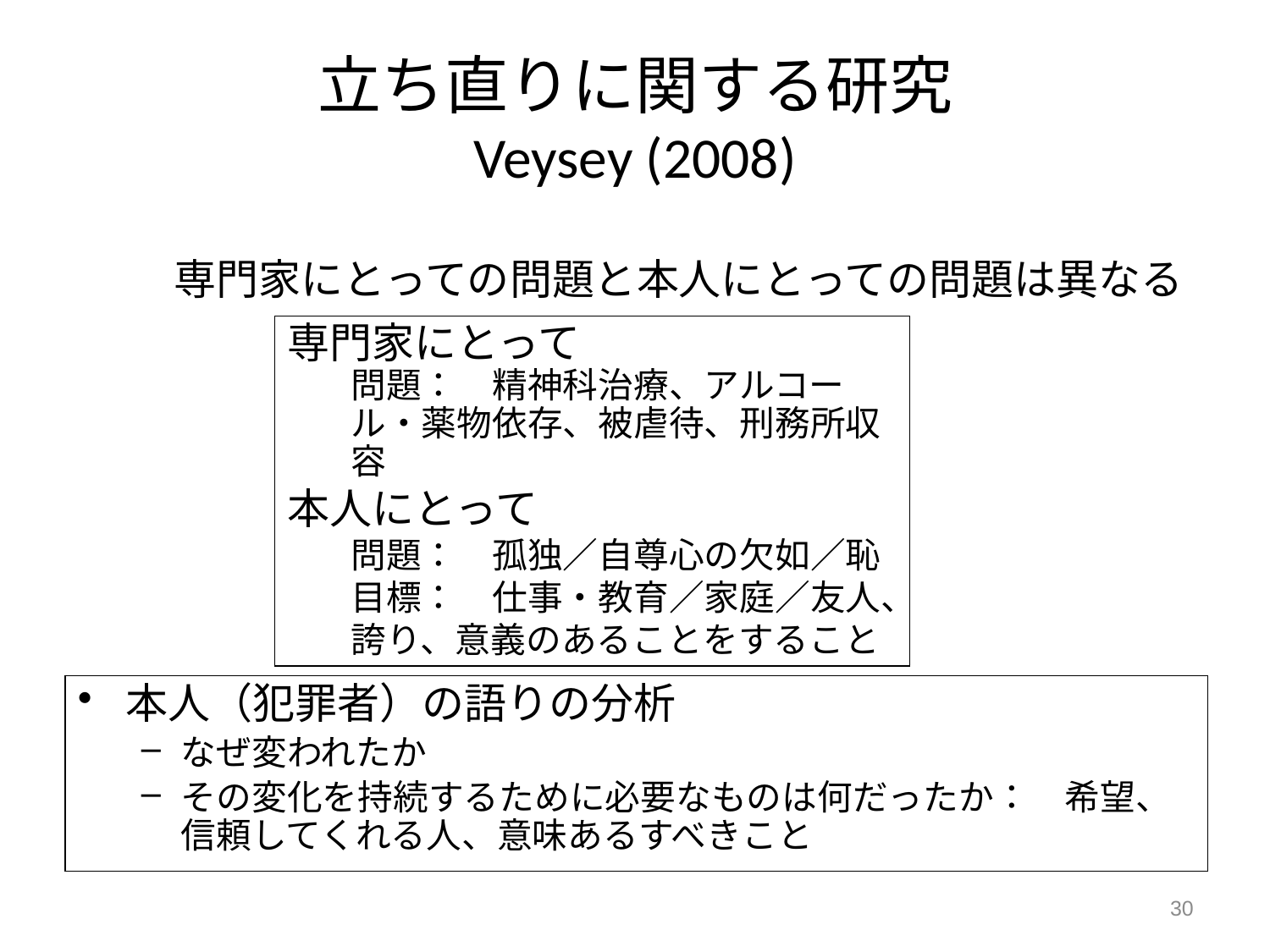

# 立ち直りに関する研究 Veysey (2008)
　　専門家にとっての問題と本人にとっての問題は異なる

専門家にとって
問題：　精神科治療、アルコール・薬物依存、被虐待、刑務所収容
本人にとって
問題：　孤独／自尊心の欠如／恥
目標：　仕事・教育／家庭／友人、誇り、意義のあることをすること
本人（犯罪者）の語りの分析
なぜ変われたか
その変化を持続するために必要なものは何だったか：　希望、信頼してくれる人、意味あるすべきこと
30